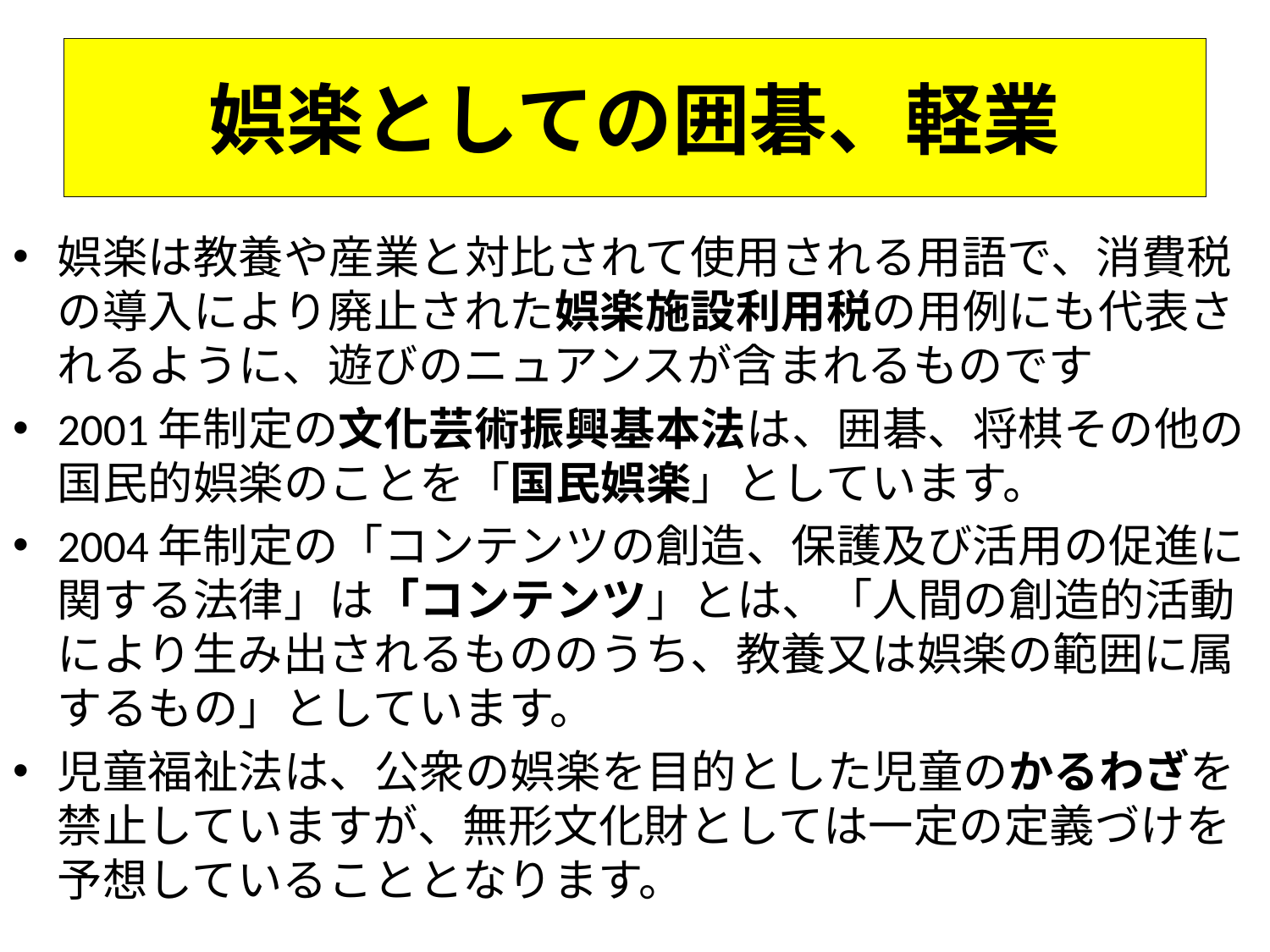

# 娯楽としての囲碁、軽業
娯楽は教養や産業と対比されて使用される用語で、消費税の導入により廃止された娯楽施設利用税の用例にも代表されるように、遊びのニュアンスが含まれるものです
2001年制定の文化芸術振興基本法は、囲碁、将棋その他の国民的娯楽のことを「国民娯楽」としています。
2004年制定の「コンテンツの創造、保護及び活用の促進に関する法律」は「コンテンツ」とは、「人間の創造的活動により生み出されるもののうち、教養又は娯楽の範囲に属するもの」としています。
児童福祉法は、公衆の娯楽を目的とした児童のかるわざを禁止していますが、無形文化財としては一定の定義づけを予想していることとなります。